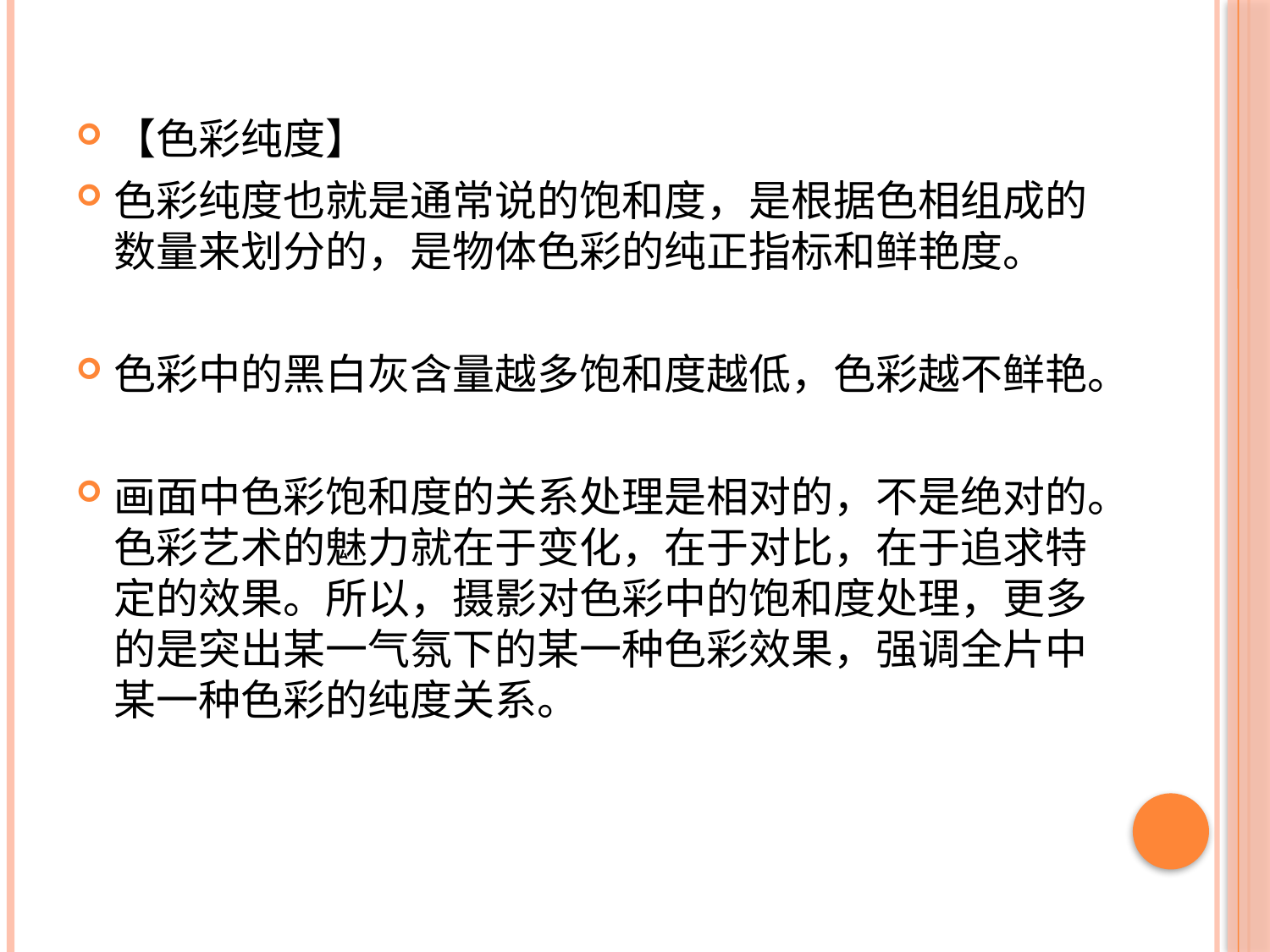

#
【色彩纯度】
色彩纯度也就是通常说的饱和度，是根据色相组成的数量来划分的，是物体色彩的纯正指标和鲜艳度。

色彩中的黑白灰含量越多饱和度越低，色彩越不鲜艳。

画面中色彩饱和度的关系处理是相对的，不是绝对的。色彩艺术的魅力就在于变化，在于对比，在于追求特定的效果。所以，摄影对色彩中的饱和度处理，更多的是突出某一气氛下的某一种色彩效果，强调全片中某一种色彩的纯度关系。